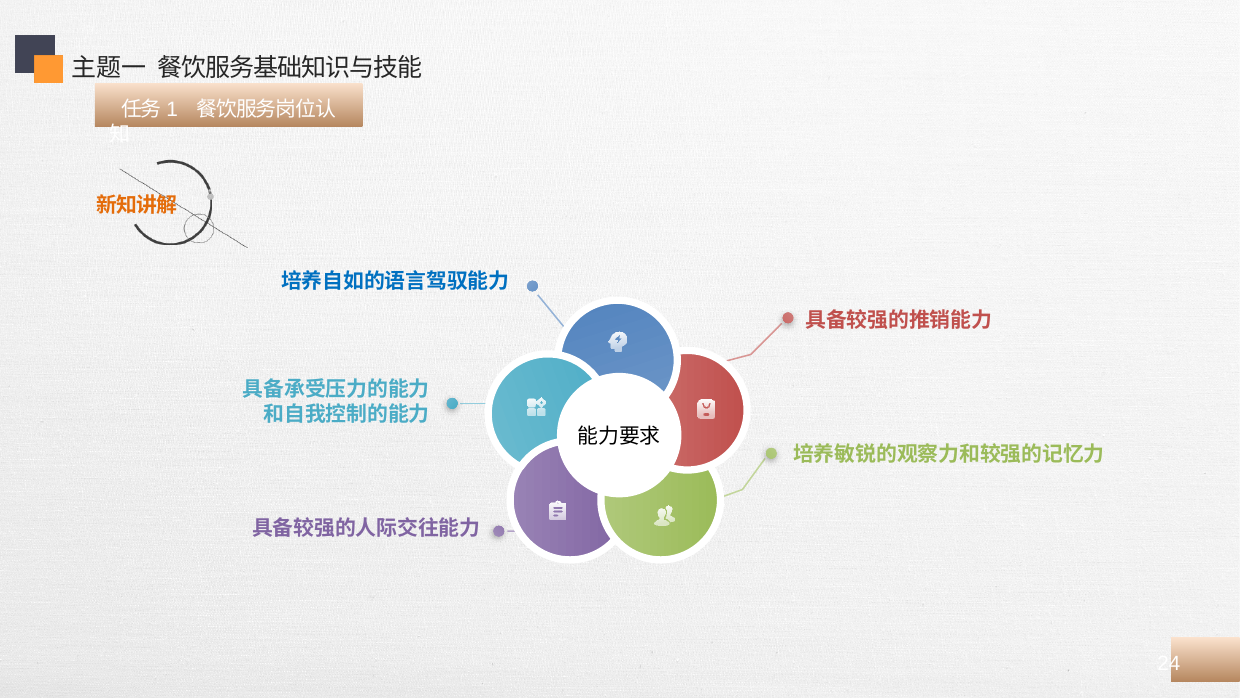

主题一  餐饮服务基础知识与技能

 任务1   餐饮服务岗位认知
培养自如的语言驾驭能力

具备较强的推销能力

能力要求
具备承受压力的能力和自我控制的能力

培养敏锐的观察力和较强的记忆力

具备较强的人际交往能力